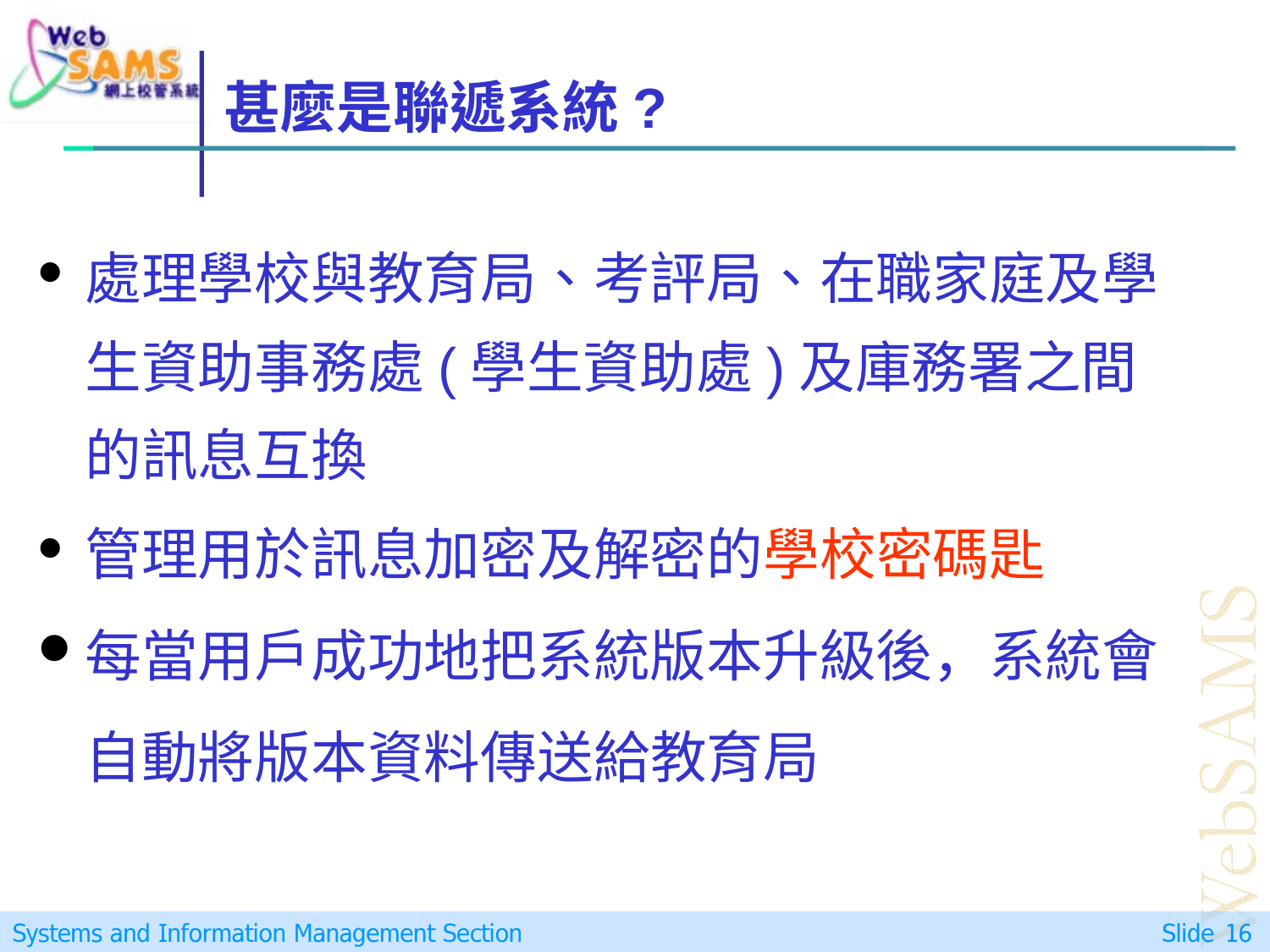

# 甚麼是聯遞系統?
處理學校與教育局、考評局、在職家庭及學生資助事務處(學生資助處)及庫務署之間的訊息互換
管理用於訊息加密及解密的學校密碼匙
每當用戶成功地把系統版本升級後，系統會自動將版本資料傳送給教育局